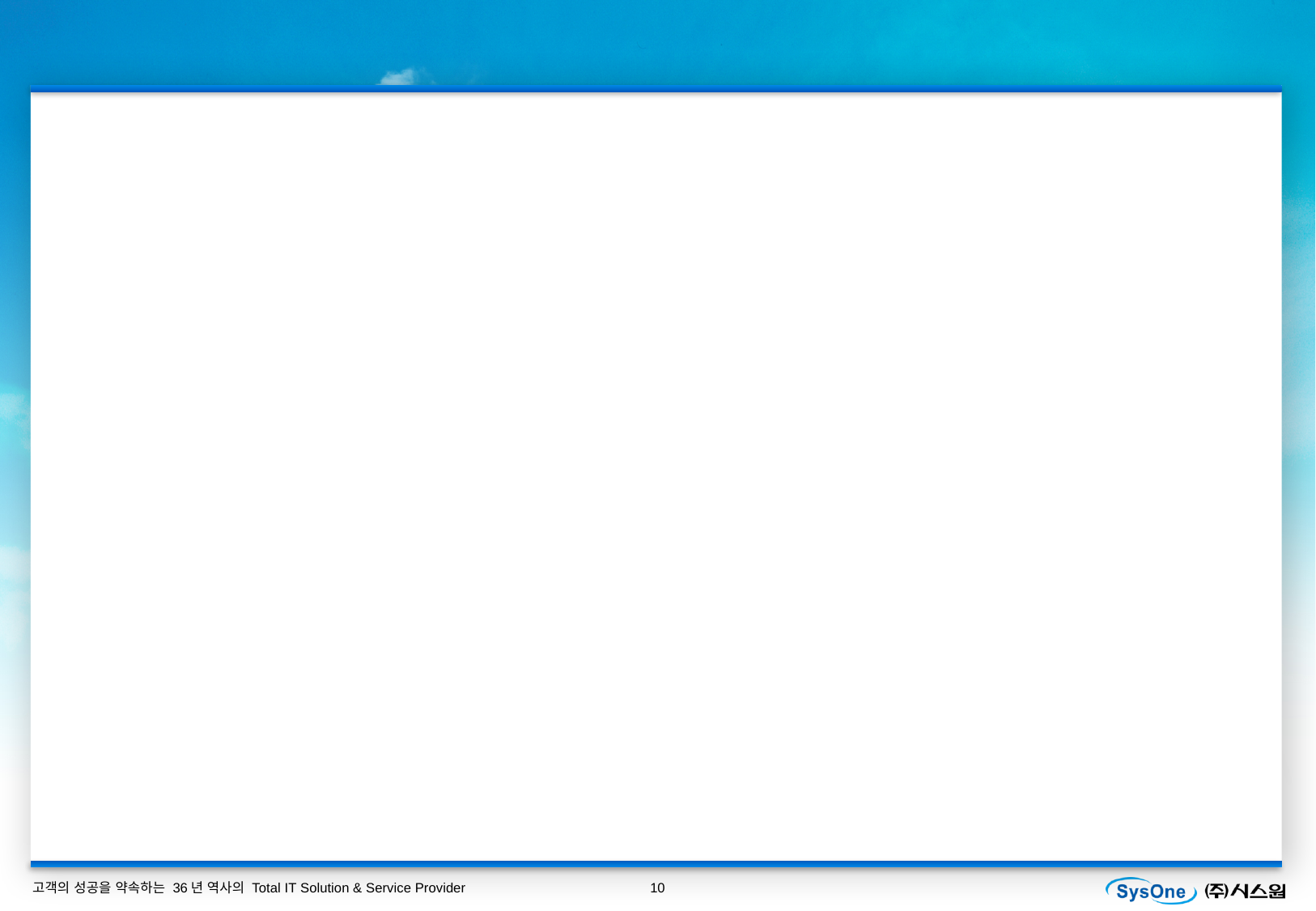

One-Cloud (색깔) 장점 표기
1. KT-Cloud 운영 지원
2. KT-Cloud 저렴한 비용
3. KT-Cloud 하이브리드 장점
4. 기타..
5-1. 고민:AWS-Cloud 준비중 코웨이 운영대행.
5-2. 고민:주요 고객사